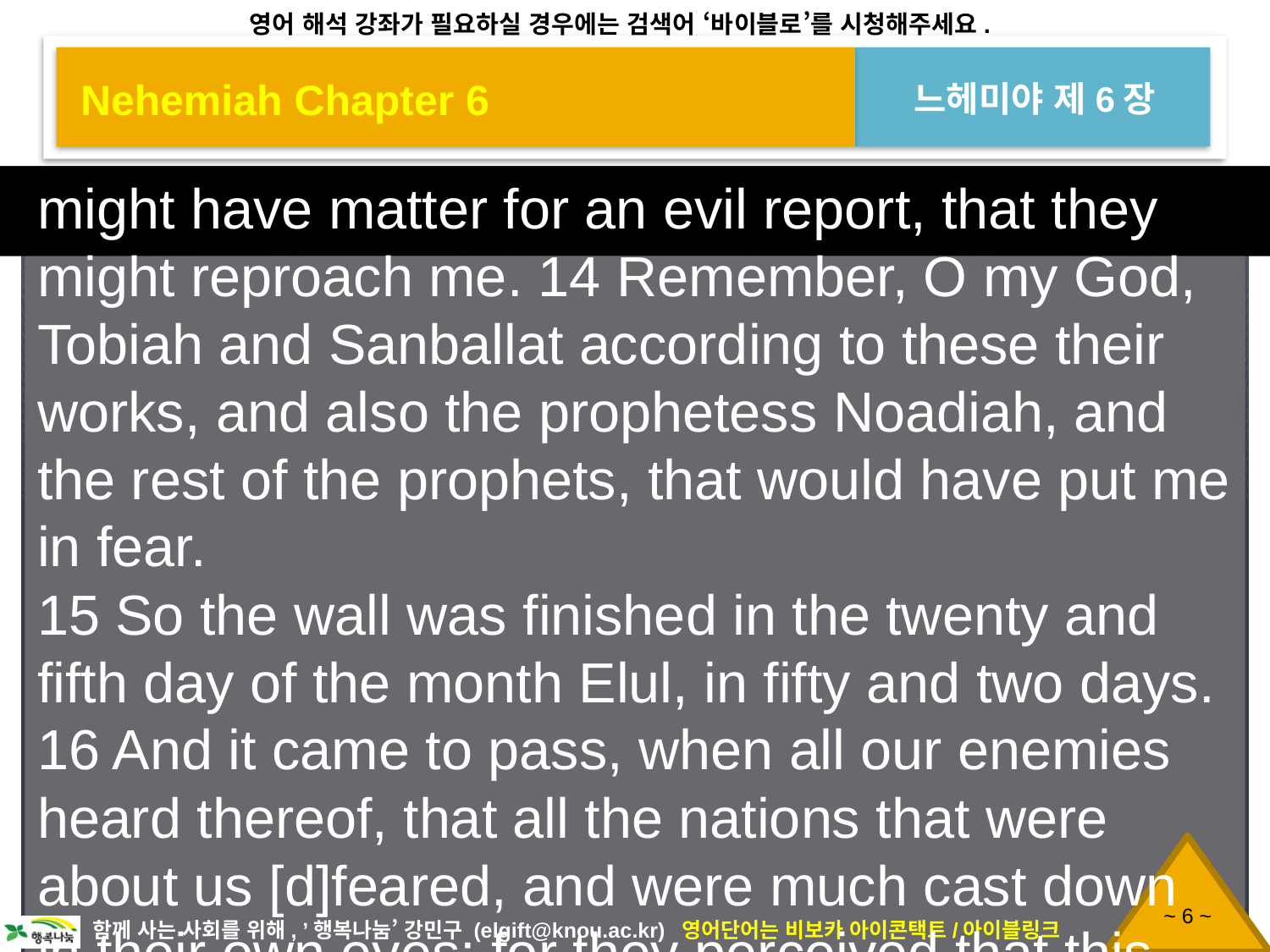

Nehemiah Chapter 6
느헤미야 제6장
might have matter for an evil report, that they might reproach me. 14 Remember, O my God, Tobiah and Sanballat according to these their works, and also the prophetess Noadiah, and the rest of the prophets, that would have put me in fear.
15 So the wall was finished in the twenty and fifth day of the month Elul, in fifty and two days. 16 And it came to pass, when all our enemies heard thereof, that all the nations that were about us [d]feared, and were much cast down in their own eyes; for they perceived that this work was wrought of our